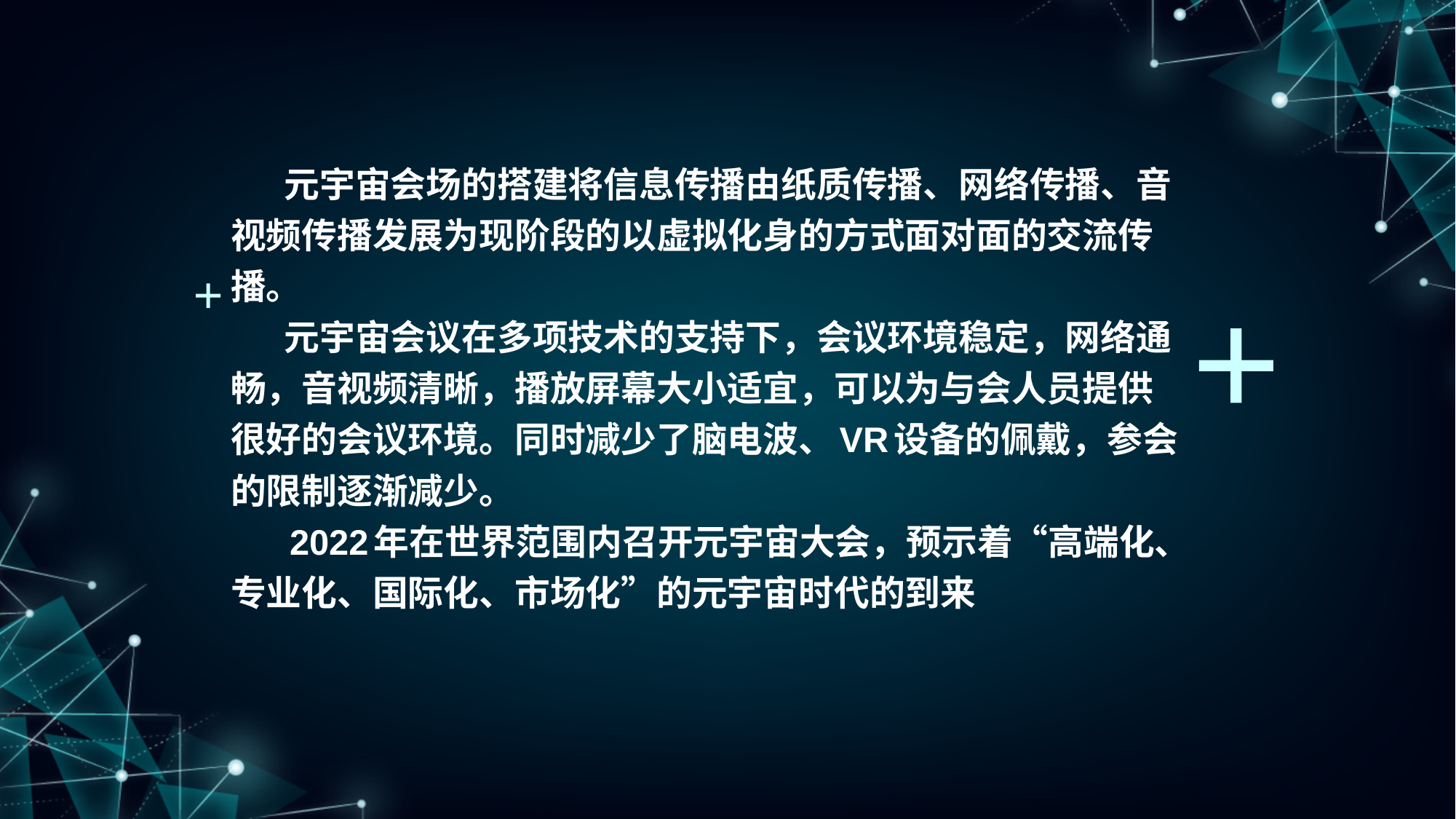

元宇宙会场的搭建将信息传播由纸质传播、网络传播、音视频传播发展为现阶段的以虚拟化身的方式面对面的交流传播。
      元宇宙会议在多项技术的支持下，会议环境稳定，网络通畅，音视频清晰，播放屏幕大小适宜，可以为与会人员提供很好的会议环境。同时减少了脑电波、VR设备的佩戴，参会的限制逐渐减少。
      2022年在世界范围内召开元宇宙大会，预示着“高端化、专业化、国际化、市场化”的元宇宙时代的到来